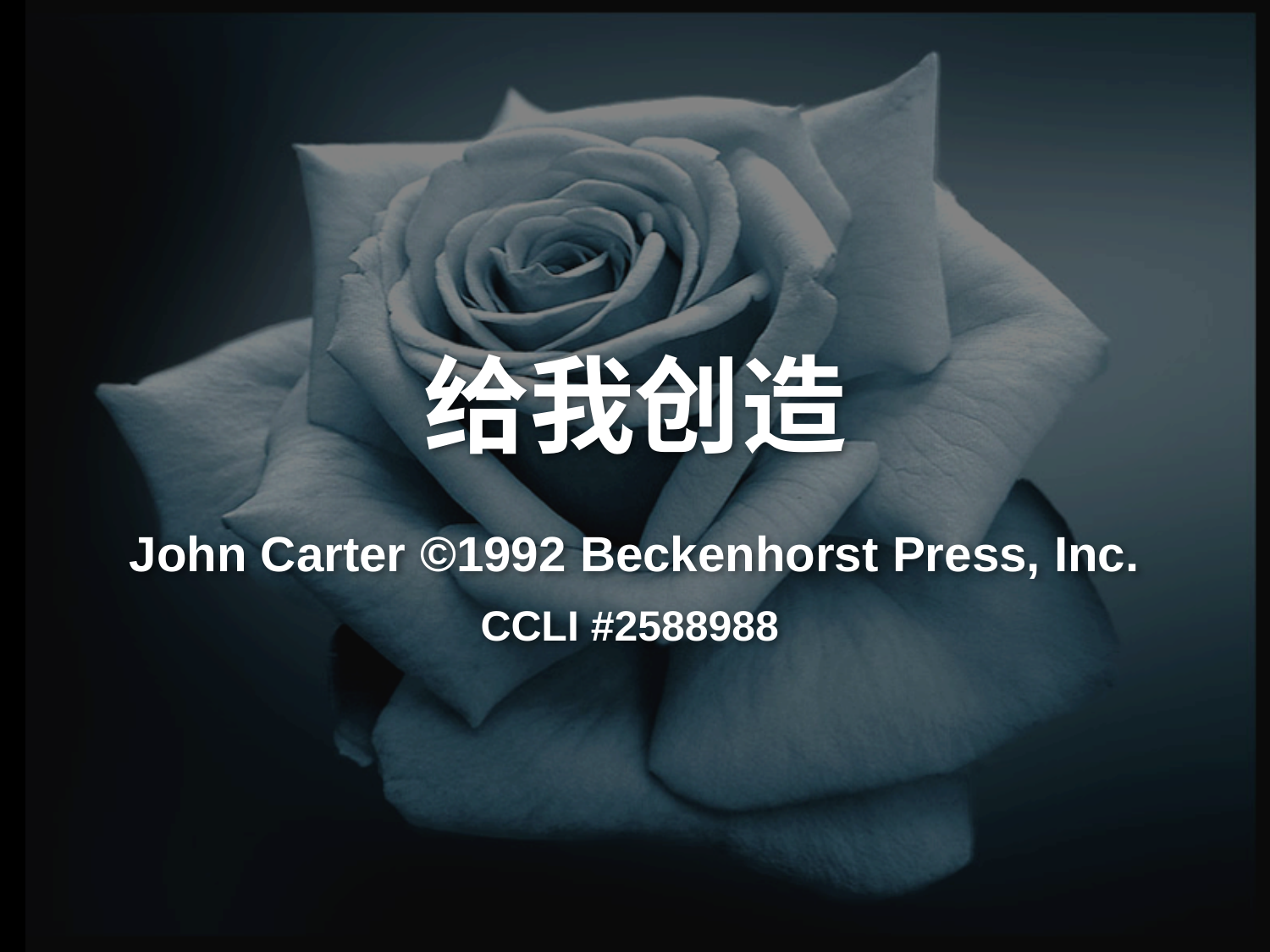

# 给我创造
John Carter ©1992 Beckenhorst Press, Inc.
CCLI #2588988